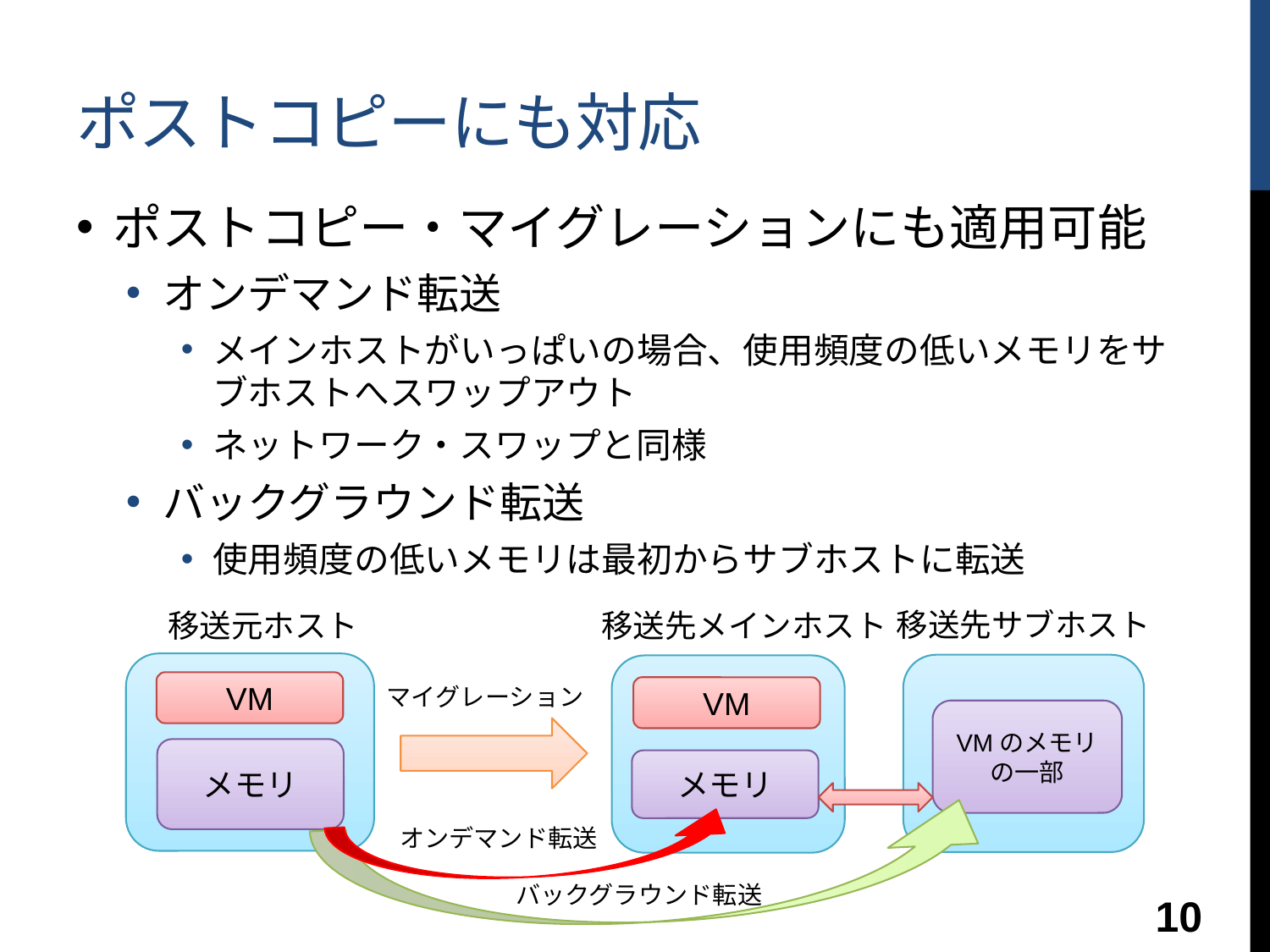

# ポストコピーにも対応
ポストコピー・マイグレーションにも適用可能
オンデマンド転送
メインホストがいっぱいの場合、使用頻度の低いメモリをサブホストへスワップアウト
ネットワーク・スワップと同様
バックグラウンド転送
使用頻度の低いメモリは最初からサブホストに転送

移送先サブホスト
移送元ホスト
移送先メインホスト

VM
マイグレーション
VM
VMのメモリの一部

メモリ
メモリ
オンデマンド転送
バックグラウンド転送

10